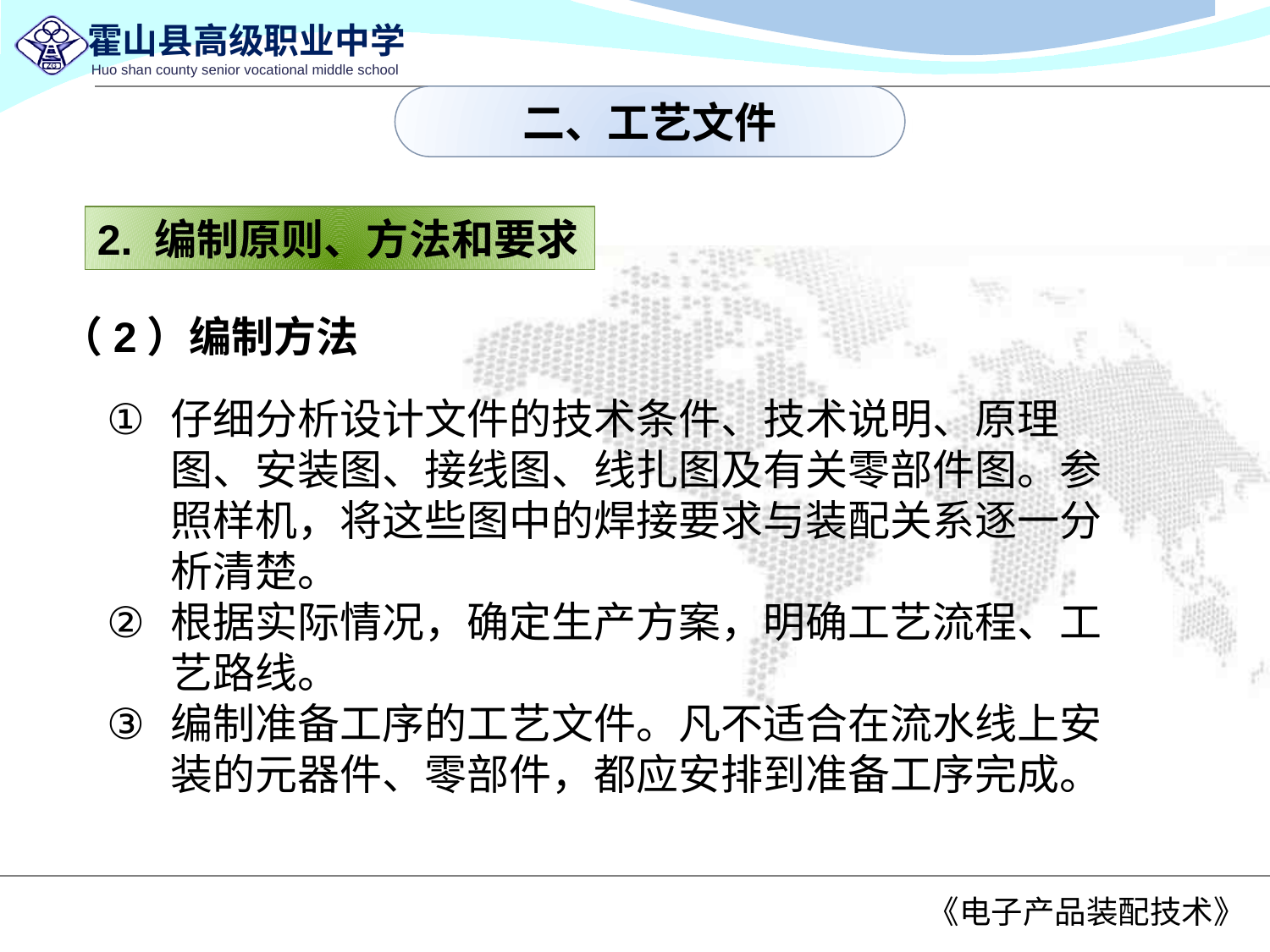

二、工艺文件
2. 编制原则、方法和要求
（2）编制方法
仔细分析设计文件的技术条件、技术说明、原理图、安装图、接线图、线扎图及有关零部件图。参照样机，将这些图中的焊接要求与装配关系逐一分析清楚。
根据实际情况，确定生产方案，明确工艺流程、工艺路线。
编制准备工序的工艺文件。凡不适合在流水线上安装的元器件、零部件，都应安排到准备工序完成。